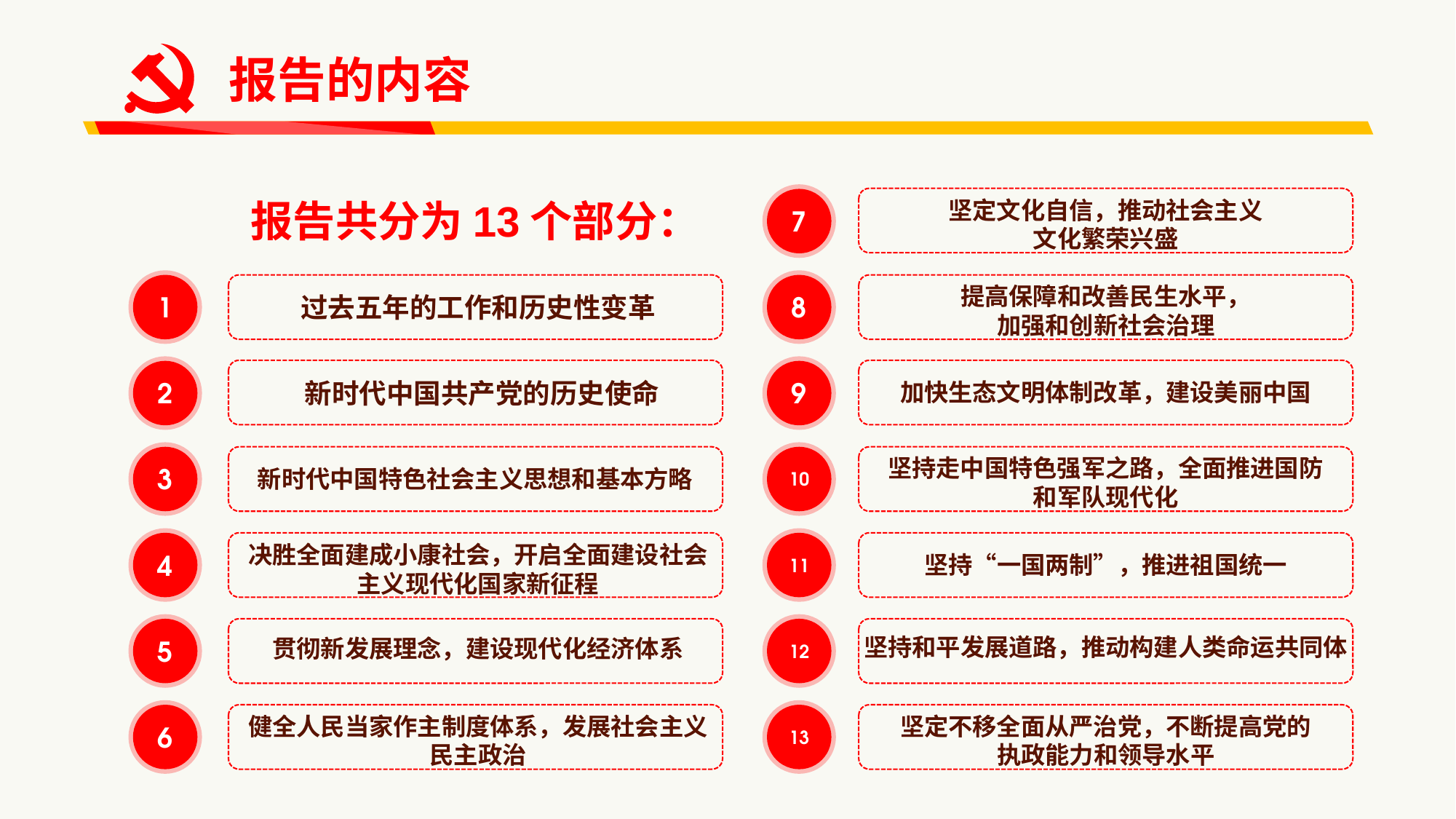

报告的内容

7
坚定文化自信，推动社会主义
文化繁荣兴盛
报告共分为13个部分：
1

过去五年的工作和历史性变革
8

提高保障和改善民生水平，
加强和创新社会治理

2
新时代中国共产党的历史使命

9
加快生态文明体制改革，建设美丽中国

3
新时代中国特色社会主义思想和基本方略

10
坚持走中国特色强军之路，全面推进国防
和军队现代化
4

决胜全面建成小康社会，开启全面建设社会主义现代化国家新征程
11

坚持“一国两制”，推进祖国统一

5
贯彻新发展理念，建设现代化经济体系

12
坚持和平发展道路，推动构建人类命运共同体
6

健全人民当家作主制度体系，发展社会主义民主政治
13

坚定不移全面从严治党，不断提高党的
执政能力和领导水平